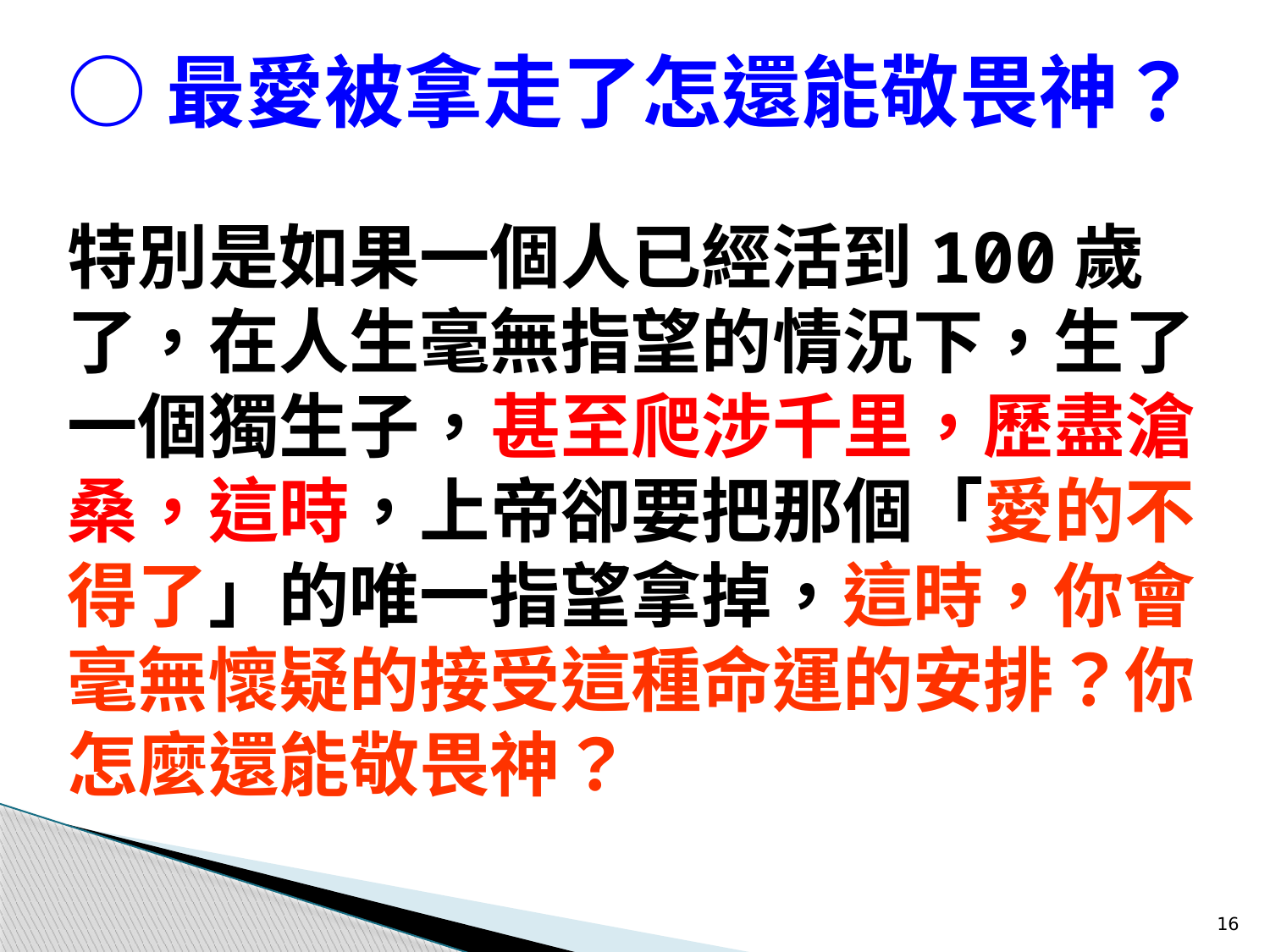

○最愛被拿走了怎還能敬畏神？
特別是如果一個人已經活到100歲了，在人生毫無指望的情況下，生了一個獨生子，甚至爬涉千里，歷盡滄桑，這時，上帝卻要把那個「愛的不得了」的唯一指望拿掉，這時，你會毫無懷疑的接受這種命運的安排？你怎麼還能敬畏神？

16